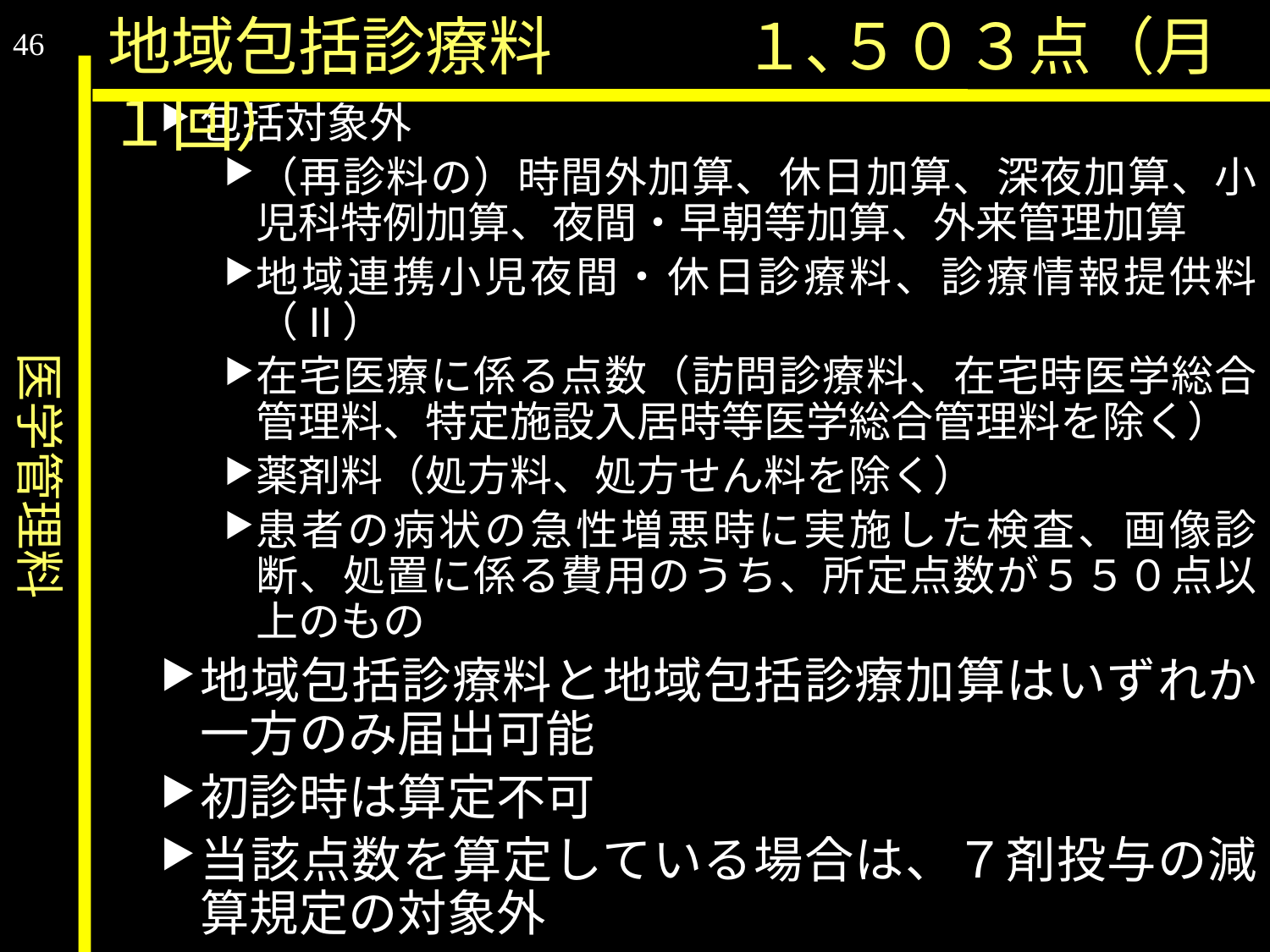

医学管理料
地域包括診療料		１､５０３点（月１回）
46

包括対象外
（再診料の）時間外加算、休日加算、深夜加算、小児科特例加算、夜間・早朝等加算、外来管理加算
地域連携小児夜間・休日診療料、診療情報提供料（II）
在宅医療に係る点数（訪問診療料、在宅時医学総合管理料、特定施設入居時等医学総合管理料を除く）
薬剤料（処方料、処方せん料を除く）
患者の病状の急性増悪時に実施した検査、画像診断、処置に係る費用のうち、所定点数が５５０点以上のもの
地域包括診療料と地域包括診療加算はいずれか一方のみ届出可能
初診時は算定不可
当該点数を算定している場合は、７剤投与の減算規定の対象外